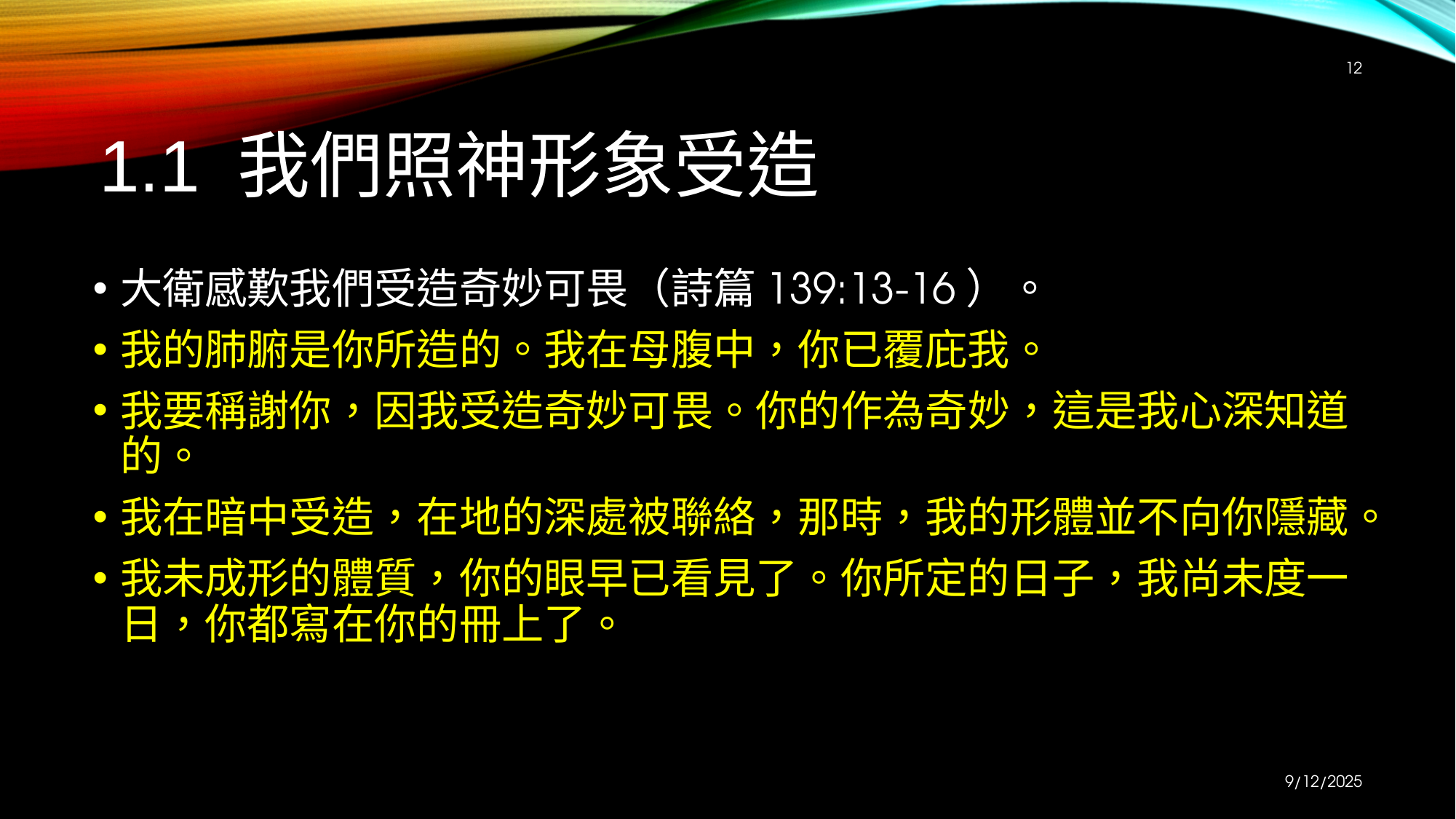

12
# 1.1 我們照神形象受造
大衛感歎我們受造奇妙可畏（詩篇139:13-16）。
我的肺腑是你所造的。我在母腹中，你已覆庇我。
我要稱謝你，因我受造奇妙可畏。你的作為奇妙，這是我心深知道的。
我在暗中受造，在地的深處被聯絡，那時，我的形體並不向你隱藏。
我未成形的體質，你的眼早已看見了。你所定的日子，我尚未度一日，你都寫在你的冊上了。
9/12/2025